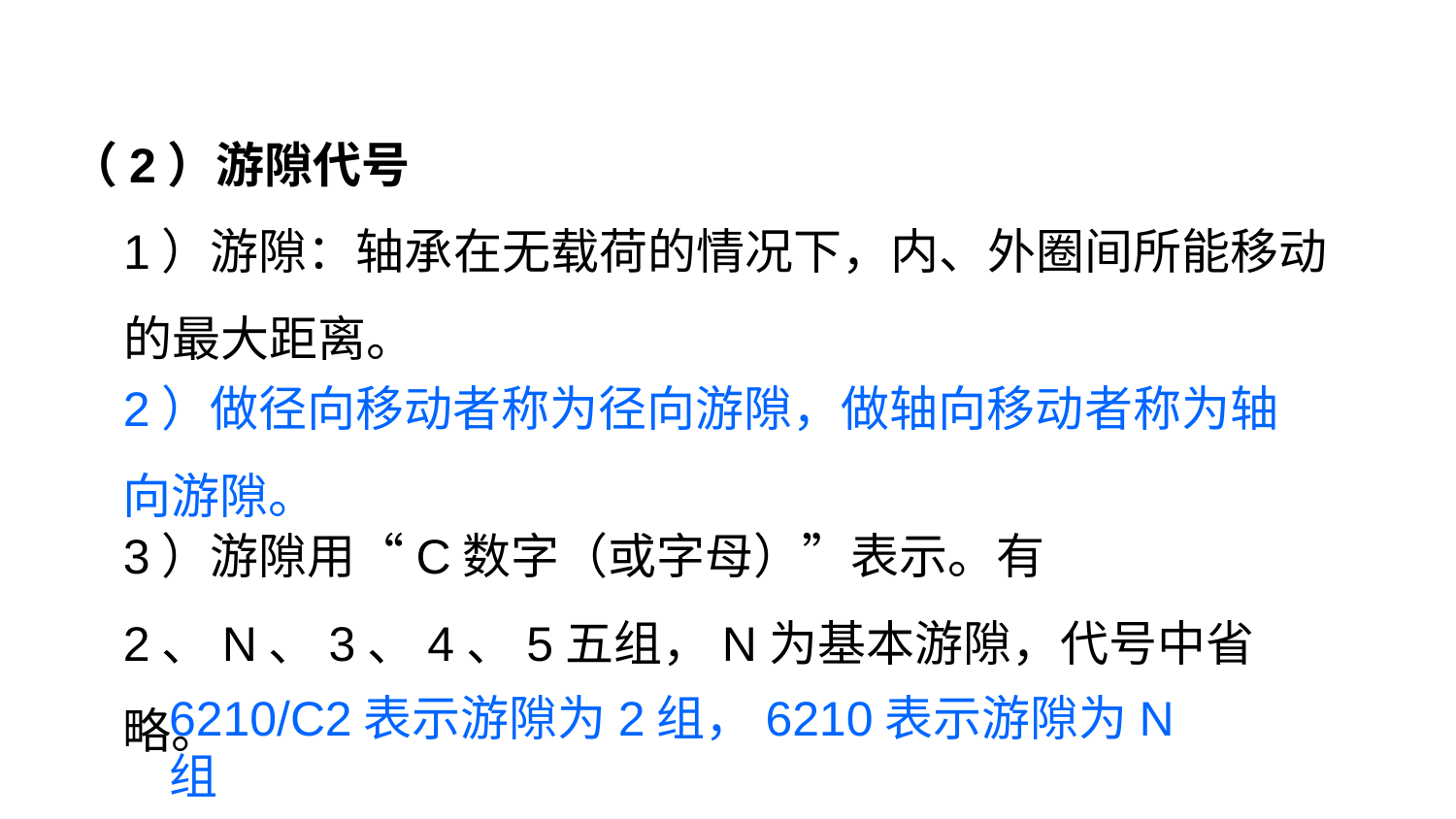

（2）游隙代号
1）游隙：轴承在无载荷的情况下，内、外圈间所能移动的最大距离。
2）做径向移动者称为径向游隙，做轴向移动者称为轴向游隙。
3）游隙用“C数字（或字母）”表示。有2、N、3、4、5五组，N为基本游隙，代号中省略。
6210/C2表示游隙为2组，6210表示游隙为N组